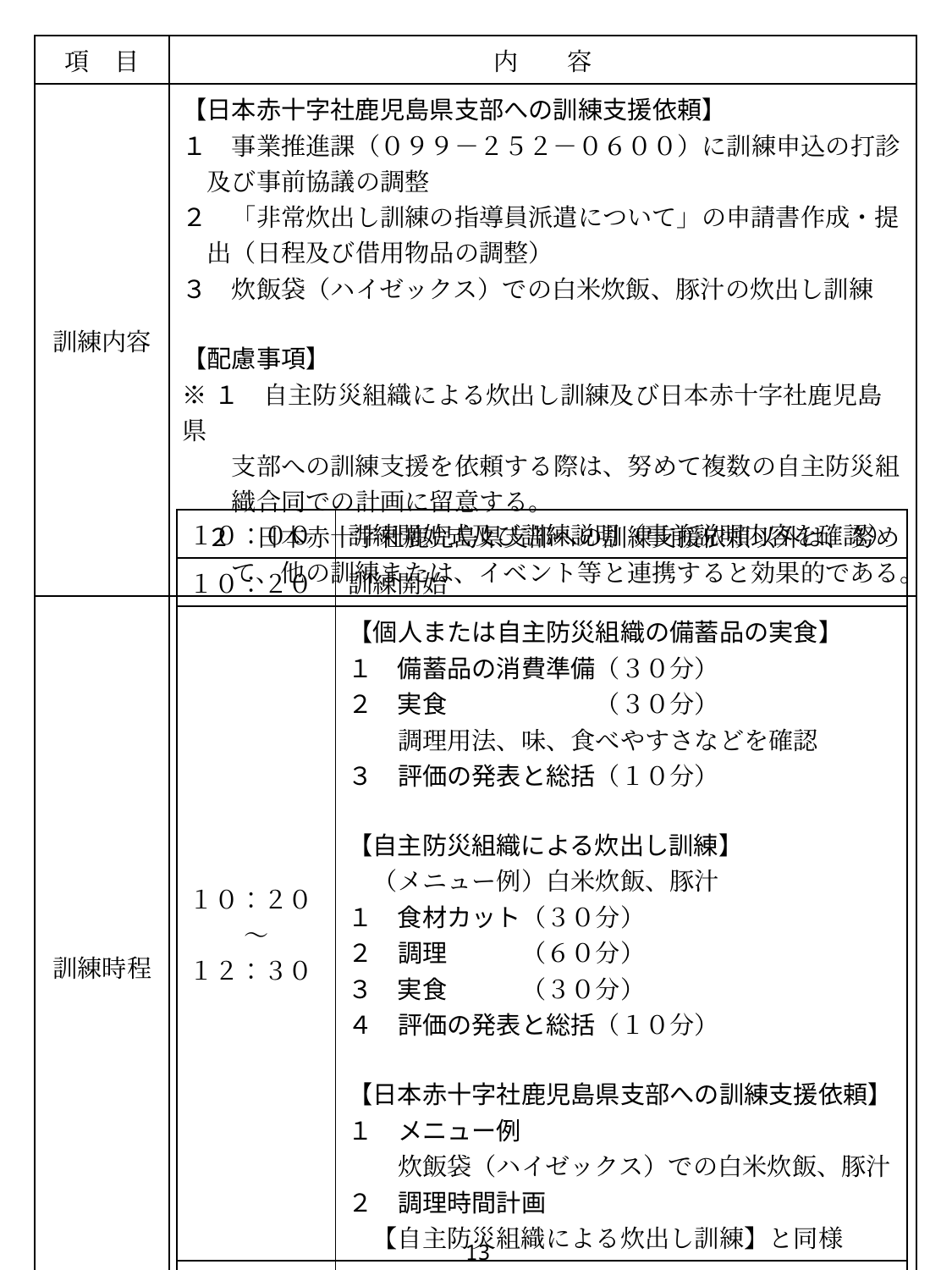

| 項　目 | 内　　容 |
| --- | --- |
| 訓練内容 | 【日本赤十字社鹿児島県支部への訓練支援依頼】 １　事業推進課（０９９－２５２－０６００）に訓練申込の打診 　及び事前協議の調整 ２　「非常炊出し訓練の指導員派遣について」の申請書作成・提 　出（日程及び借用物品の調整） ３　炊飯袋（ハイゼックス）での白米炊飯、豚汁の炊出し訓練 【配慮事項】 ※１　自主防災組織による炊出し訓練及び日本赤十字社鹿児島県 　　支部への訓練支援を依頼する際は、努めて複数の自主防災組 　　織合同での計画に留意する。 　２　日本赤十字社鹿児島県支部への訓練支援依頼以外は、努め 　　て、他の訓練または、イベント等と連携すると効果的である。 |
| 訓練時程 |  |
| １０：００ | 訓練開始式及び訓練説明（事前説明内容を確認） |
| --- | --- |
| １０：２０ | 訓練開始 |
| １０：２０ ～ １２：３０ | 【個人または自主防災組織の備蓄品の実食】 １　備蓄品の消費準備（３０分） ２　実食　　　　　　（３０分） 　　調理用法、味、食べやすさなどを確認 ３　評価の発表と総括（１０分） 【自主防災組織による炊出し訓練】 　（メニュー例）白米炊飯、豚汁 １　食材カット（３０分） ２　調理　　　（６０分） ３　実食　　　（３０分） ４　評価の発表と総括（１０分） 【日本赤十字社鹿児島県支部への訓練支援依頼】 １　メニュー例　 　　炊飯袋（ハイゼックス）での白米炊飯、豚汁 ２　調理時間計画 　【自主防災組織による炊出し訓練】と同様 |
| １２：４０ | 質疑応答後、訓練終了式、解散 |
13